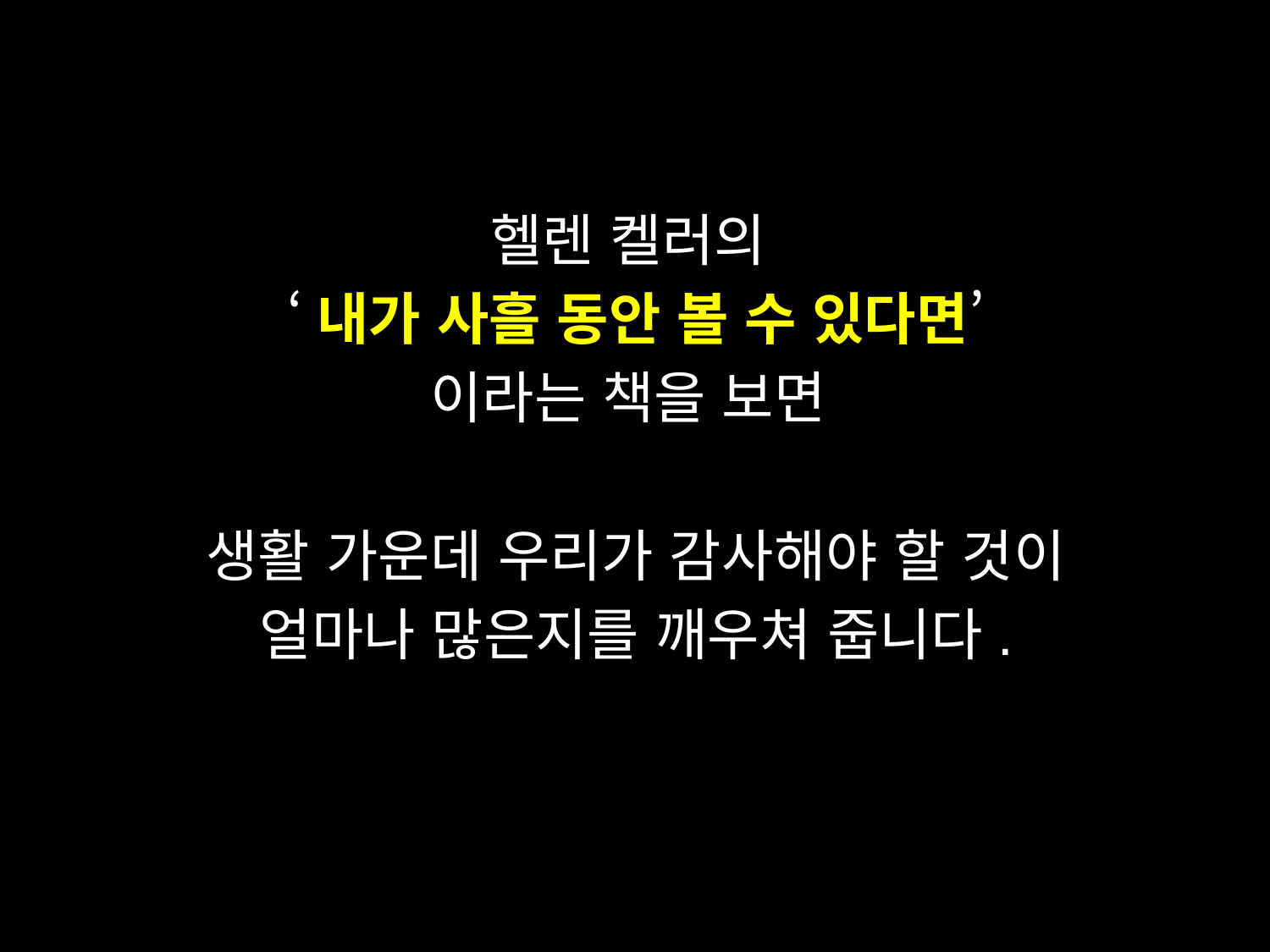

헬렌 켈러의
‘내가 사흘 동안 볼 수 있다면’
이라는 책을 보면

생활 가운데 우리가 감사해야 할 것이
얼마나 많은지를 깨우쳐 줍니다.